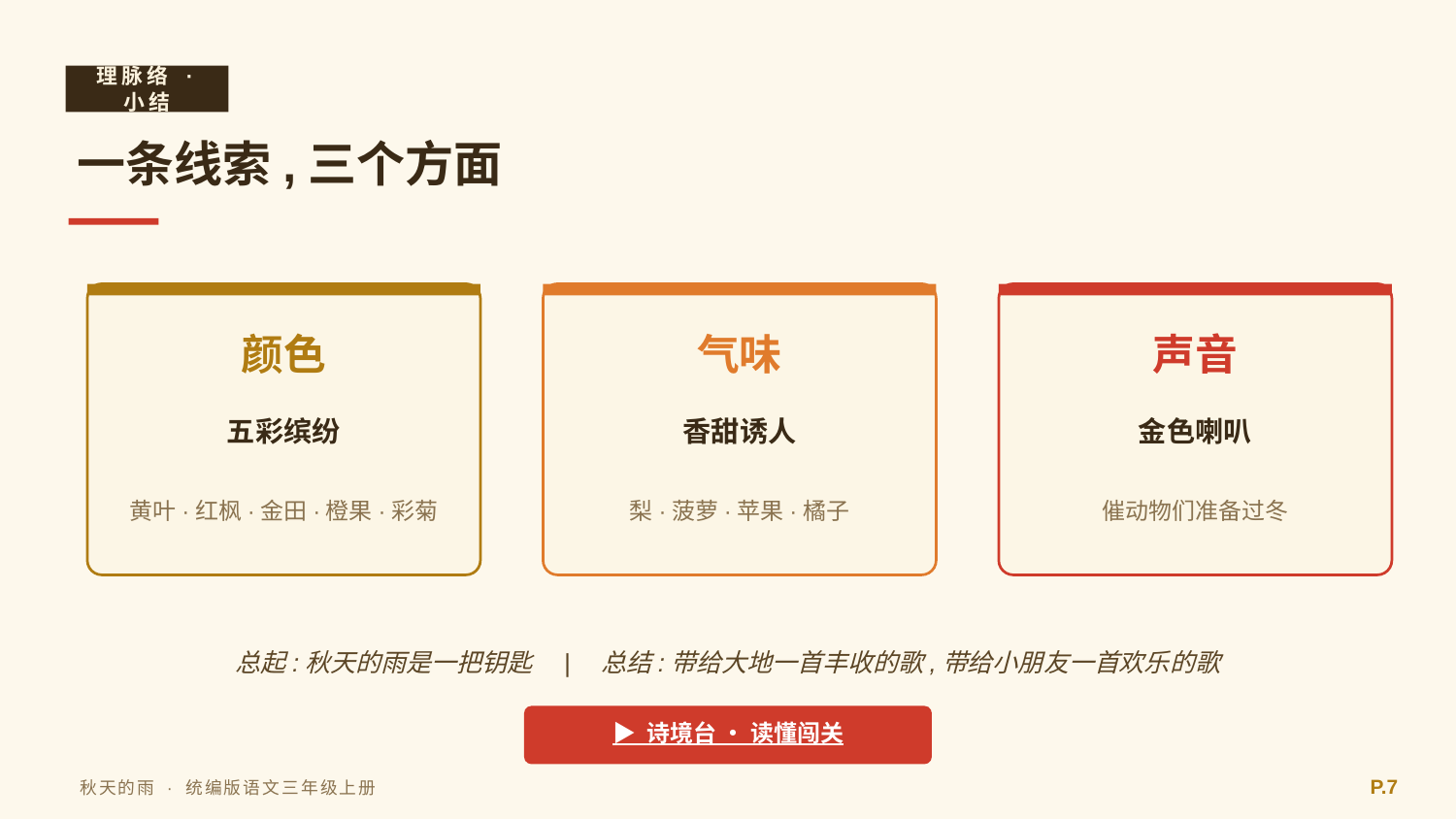

理脉络 · 小结

一条线索,三个方面

颜色
气味
声音
五彩缤纷
香甜诱人
金色喇叭
黄叶·红枫·金田·橙果·彩菊
梨·菠萝·苹果·橘子
催动物们准备过冬
总起:秋天的雨是一把钥匙　|　总结:带给大地一首丰收的歌,带给小朋友一首欢乐的歌
▶  诗境台 · 读懂闯关

P.7
秋天的雨 · 统编版语文三年级上册